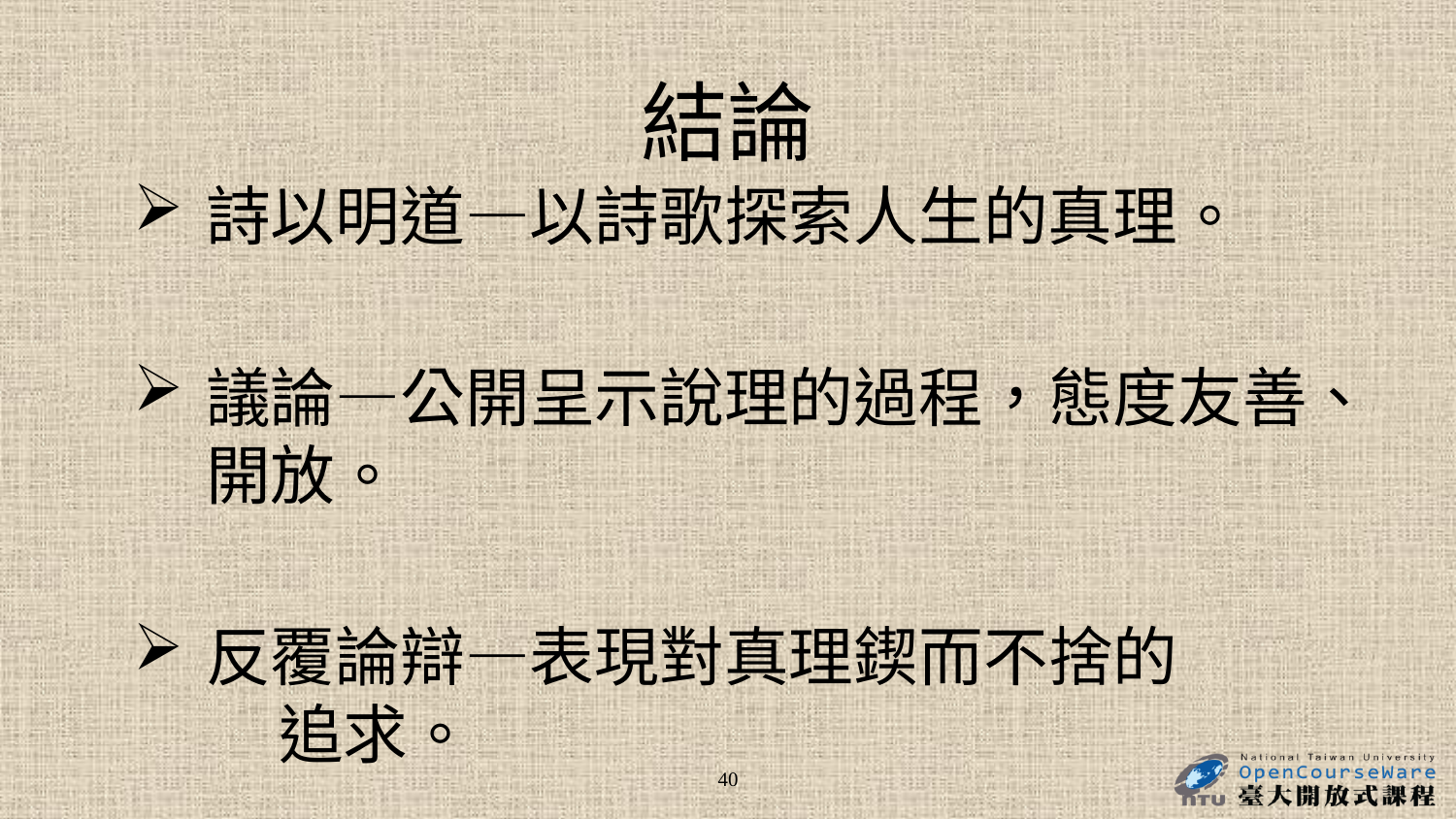

結論
詩以明道—以詩歌探索人生的真理。

議論—公開呈示說理的過程，態度友善、開放。

反覆論辯—表現對真理鍥而不捨的                追求。
40